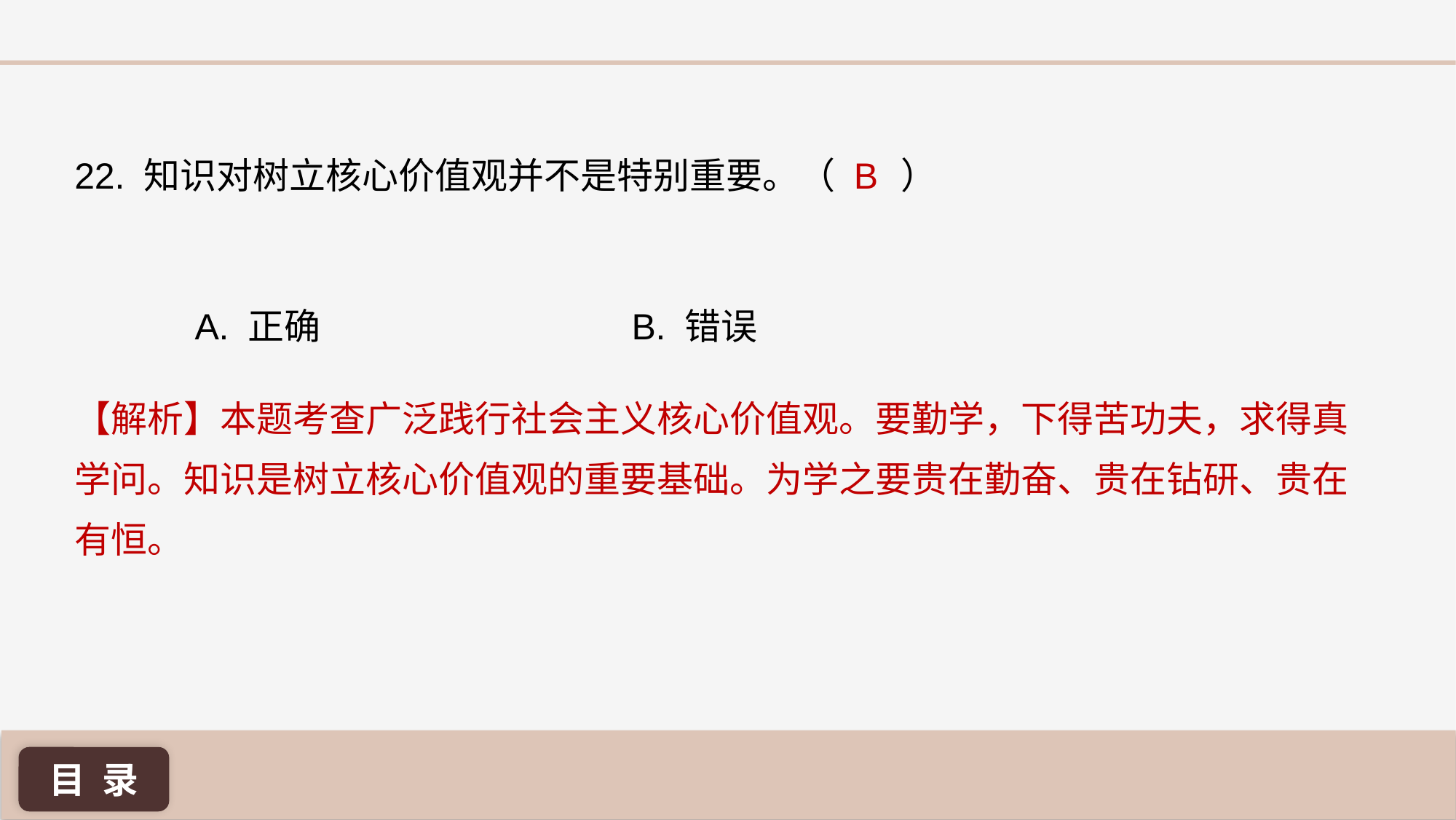

B
22. 知识对树立核心价值观并不是特别重要。（        ）
A. 正确 			B. 错误
【解析】本题考查广泛践行社会主义核心价值观。要勤学，下得苦功夫，求得真学问。知识是树立核心价值观的重要基础。为学之要贵在勤奋、贵在钻研、贵在有恒。